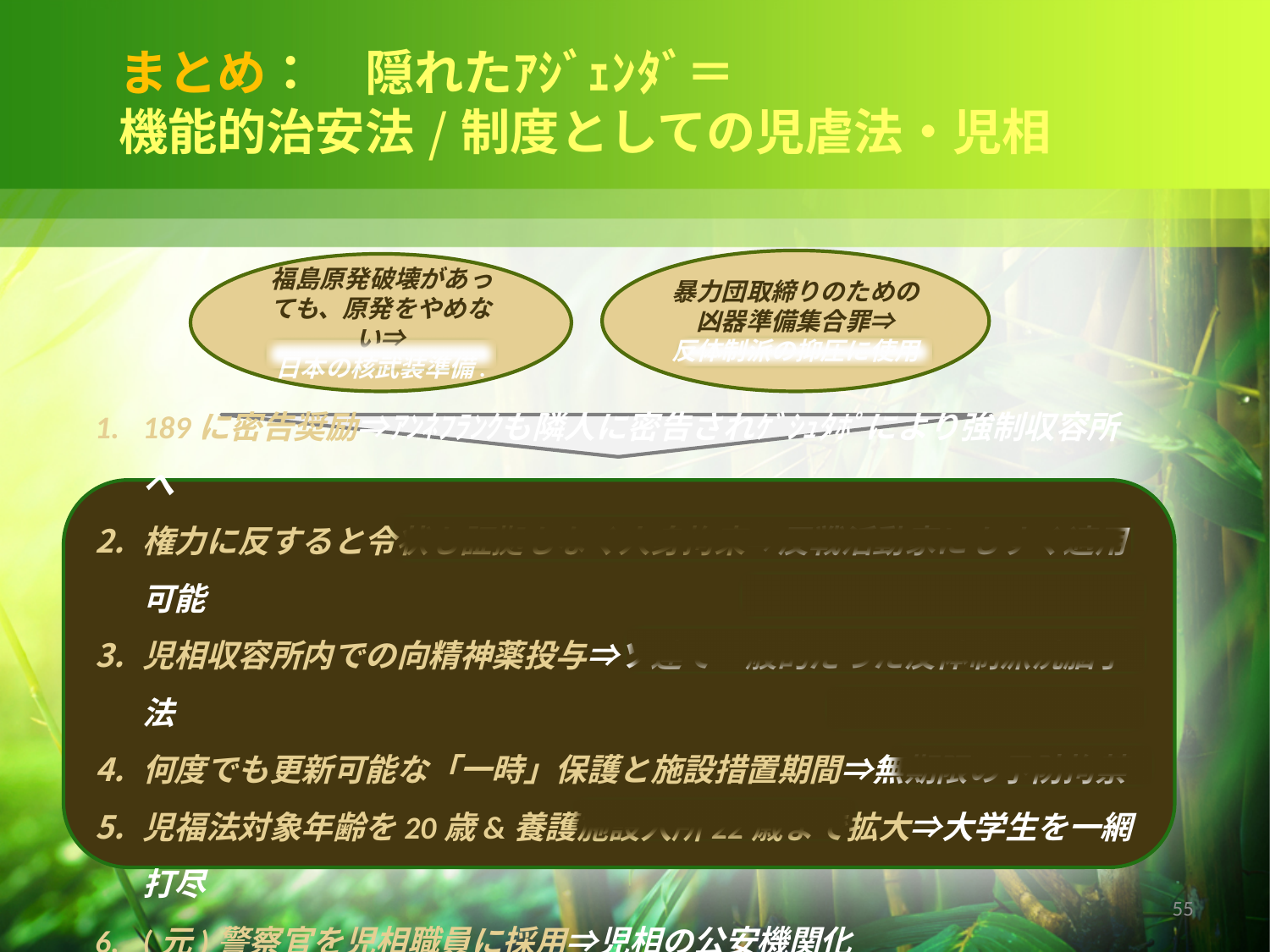

まとめ：　隠れたｱｼﾞｪﾝﾀﾞ＝
機能的治安法/制度としての児虐法・児相
暴力団取締りのための凶器準備集合罪⇒
反体制派の抑圧に使用
福島原発破壊があっても、原発をやめない⇒
日本の核武装準備.

189に密告奨励⇒ｱﾝﾈﾌﾗﾝｸも隣人に密告されｹﾞｼｭﾀﾎﾟにより強制収容所へ
権力に反すると令状も証拠もなく人身拘束⇒反戦活動家にもすぐ適用可能
児相収容所内での向精神薬投与⇒ソ連で一般的だった反体制派洗脳手法
何度でも更新可能な「一時」保護と施設措置期間⇒無期限の予防拘禁
児福法対象年齢を20歳&養護施設入所22歳まで拡大⇒大学生を一網打尽
(元)警察官を児相職員に採用⇒児相の公安機関化

55